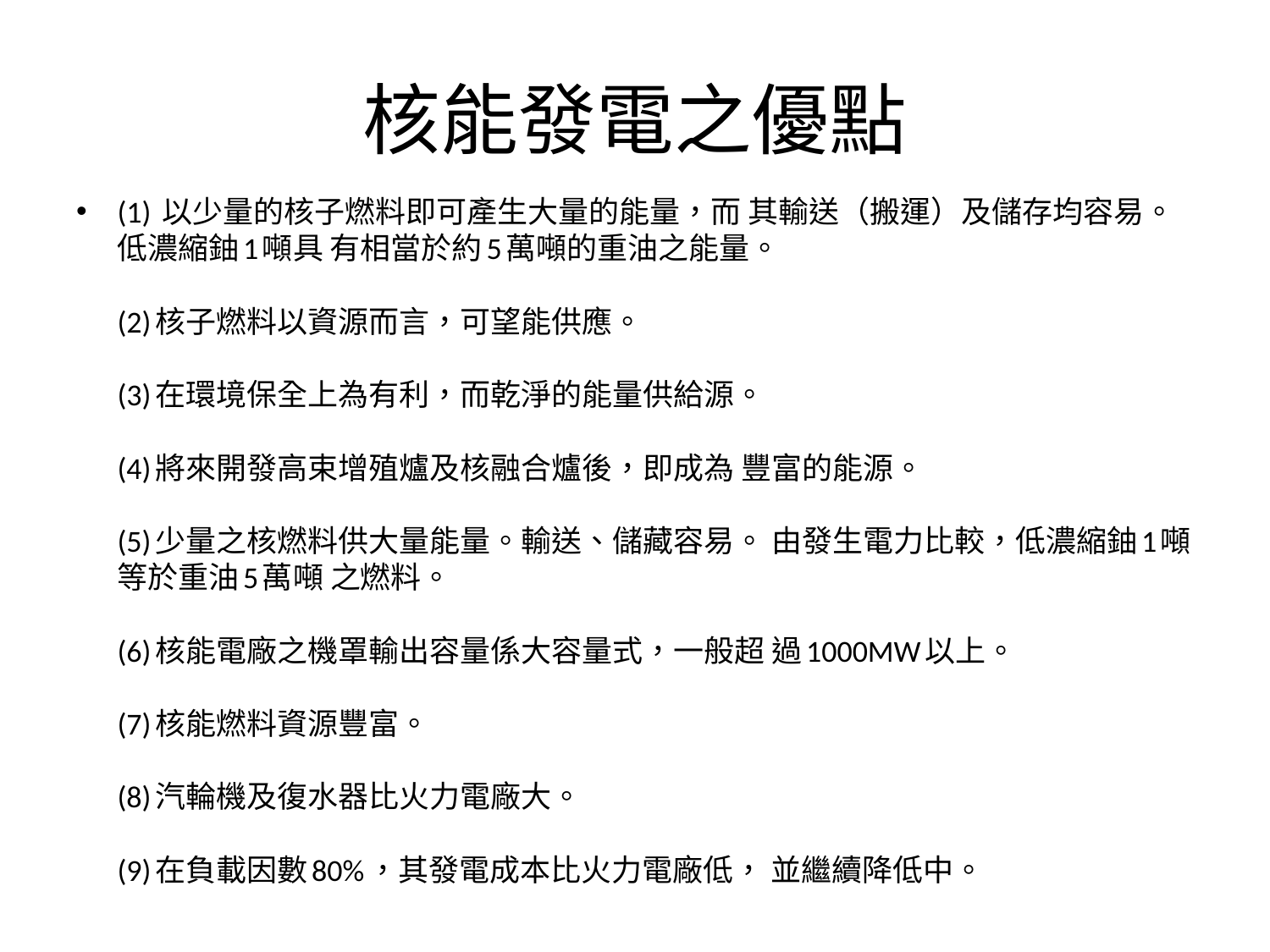

# 核能發電之優點
(1) 以少量的核子燃料即可產生大量的能量，而 其輸送（搬運）及儲存均容易。低濃縮鈾1噸具 有相當於約5萬噸的重油之能量。
(2)核子燃料以資源而言，可望能供應。
(3)在環境保全上為有利，而乾淨的能量供給源。
(4)將來開發高束增殖爐及核融合爐後，即成為 豐富的能源。
(5)少量之核燃料供大量能量。輸送、儲藏容易。 由發生電力比較，低濃縮鈾1噸等於重油5萬噸 之燃料。
(6)核能電廠之機罩輸出容量係大容量式，一般超 過1000MW以上。
(7)核能燃料資源豐富。
(8)汽輪機及復水器比火力電廠大。
(9)在負載因數80%，其發電成本比火力電廠低， 並繼續降低中。